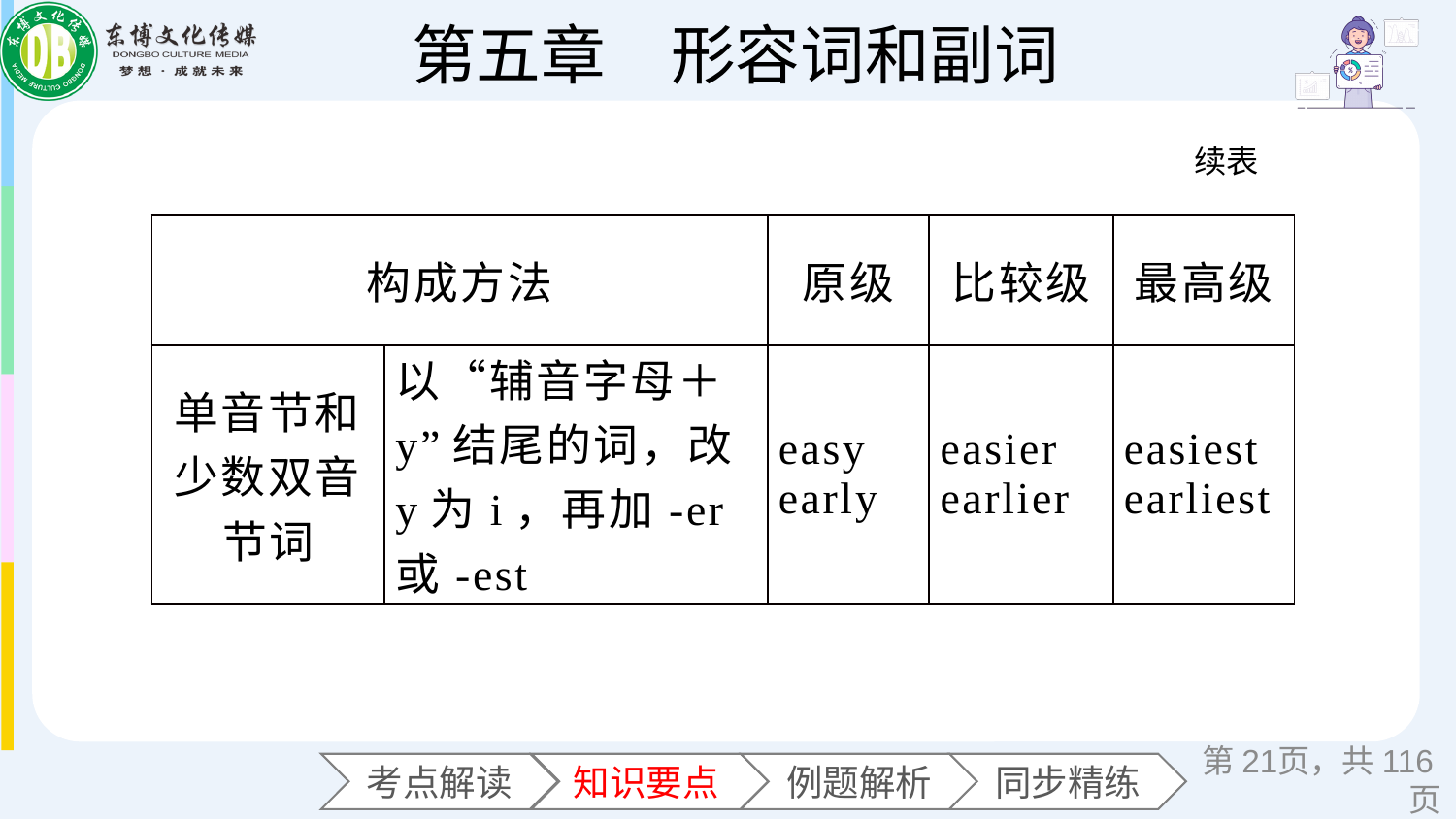

续表
| 构成方法 |  | 原级 | 比较级 | 最高级 |
| --- | --- | --- | --- | --- |
| 单音节和少数双音节词 | 以“辅音字母＋y”结尾的词，改y为i，再加-er 或-est | easy early | easier earlier | easiest earliest |
第21页，共116页